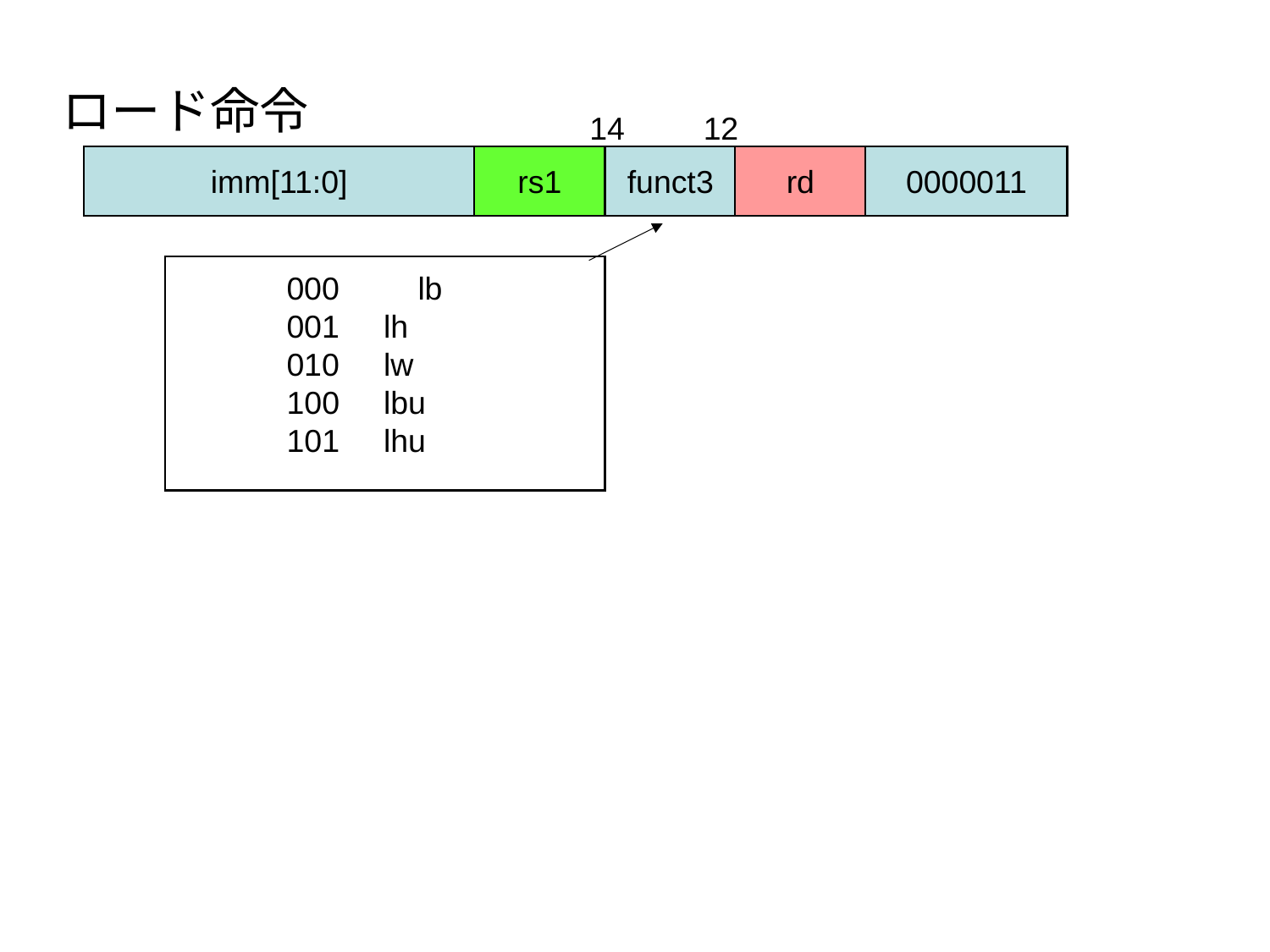

ロード命令
14　　12
imm[11:0]
rs1
funct3
rd
0000011

000　　lb
001     lh
010     lw
     lbu
     lhu